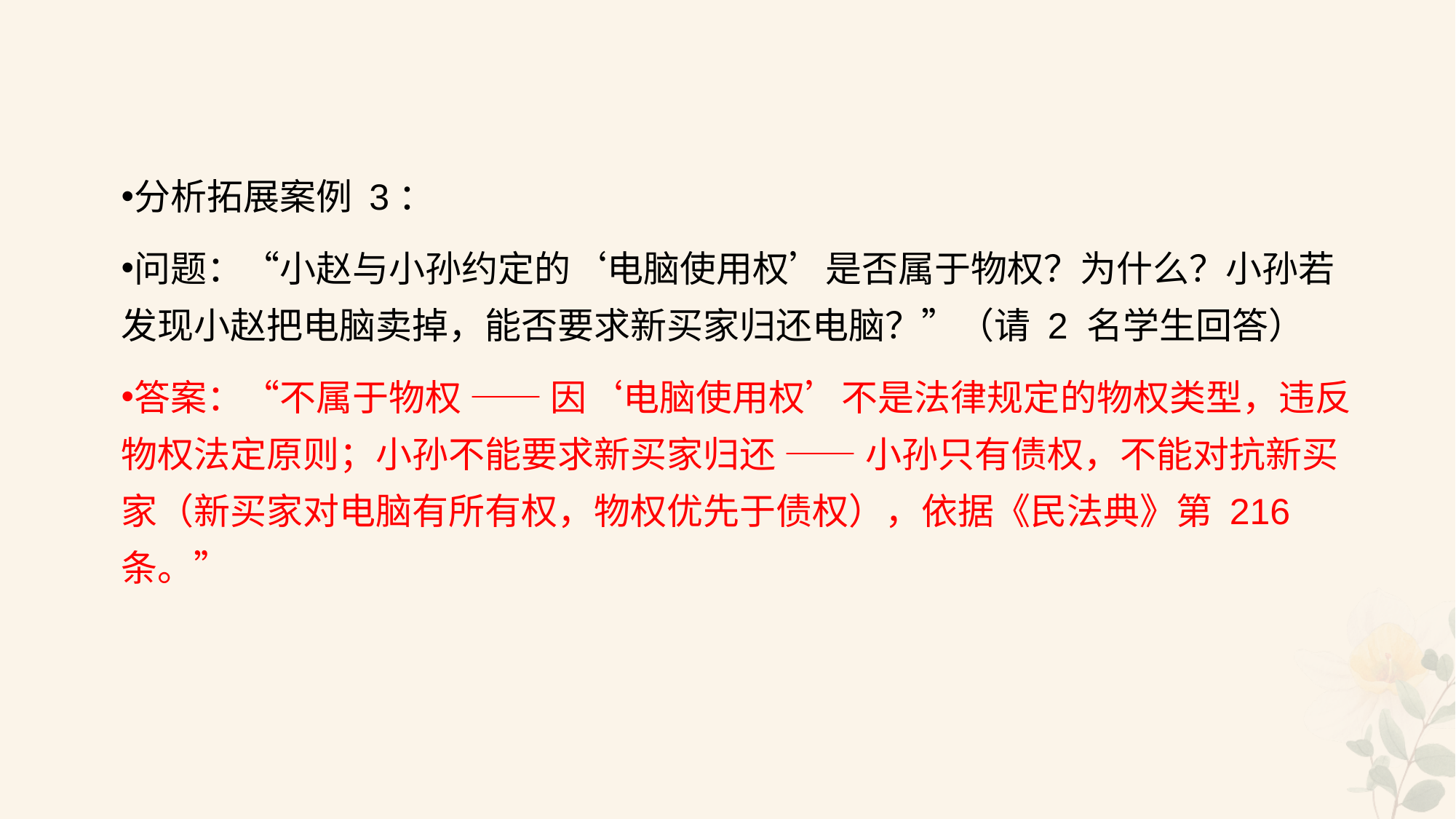

#
分析拓展案例 3：
问题：“小赵与小孙约定的‘电脑使用权’是否属于物权？为什么？小孙若发现小赵把电脑卖掉，能否要求新买家归还电脑？”（请 2 名学生回答）
答案：“不属于物权 —— 因‘电脑使用权’不是法律规定的物权类型，违反物权法定原则；小孙不能要求新买家归还 —— 小孙只有债权，不能对抗新买家（新买家对电脑有所有权，物权优先于债权），依据《民法典》第 216 条。”